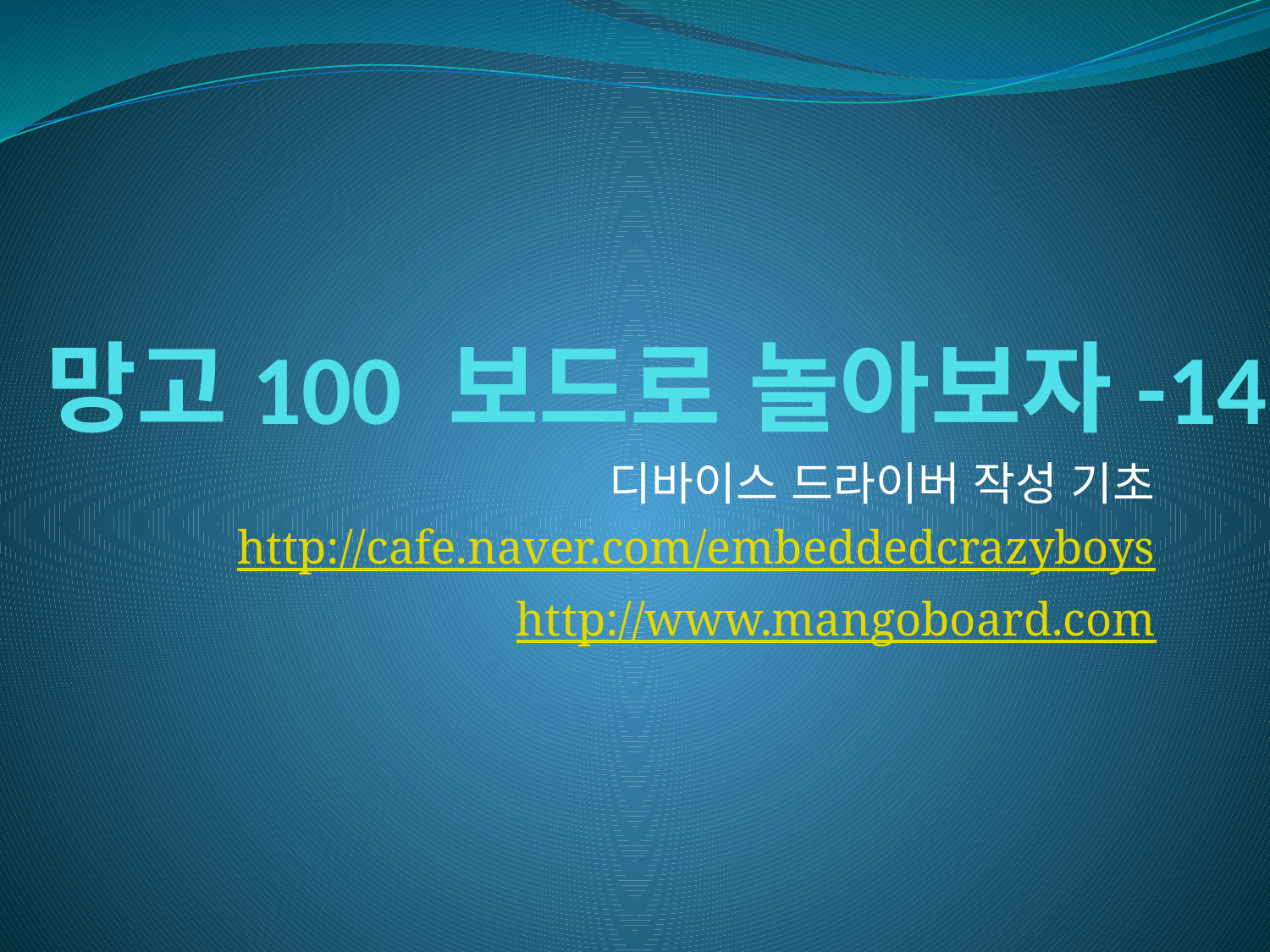

# 망고100 보드로 놀아보자-14
디바이스 드라이버 작성 기초
http://cafe.naver.com/embeddedcrazyboys
http://www.mangoboard.com